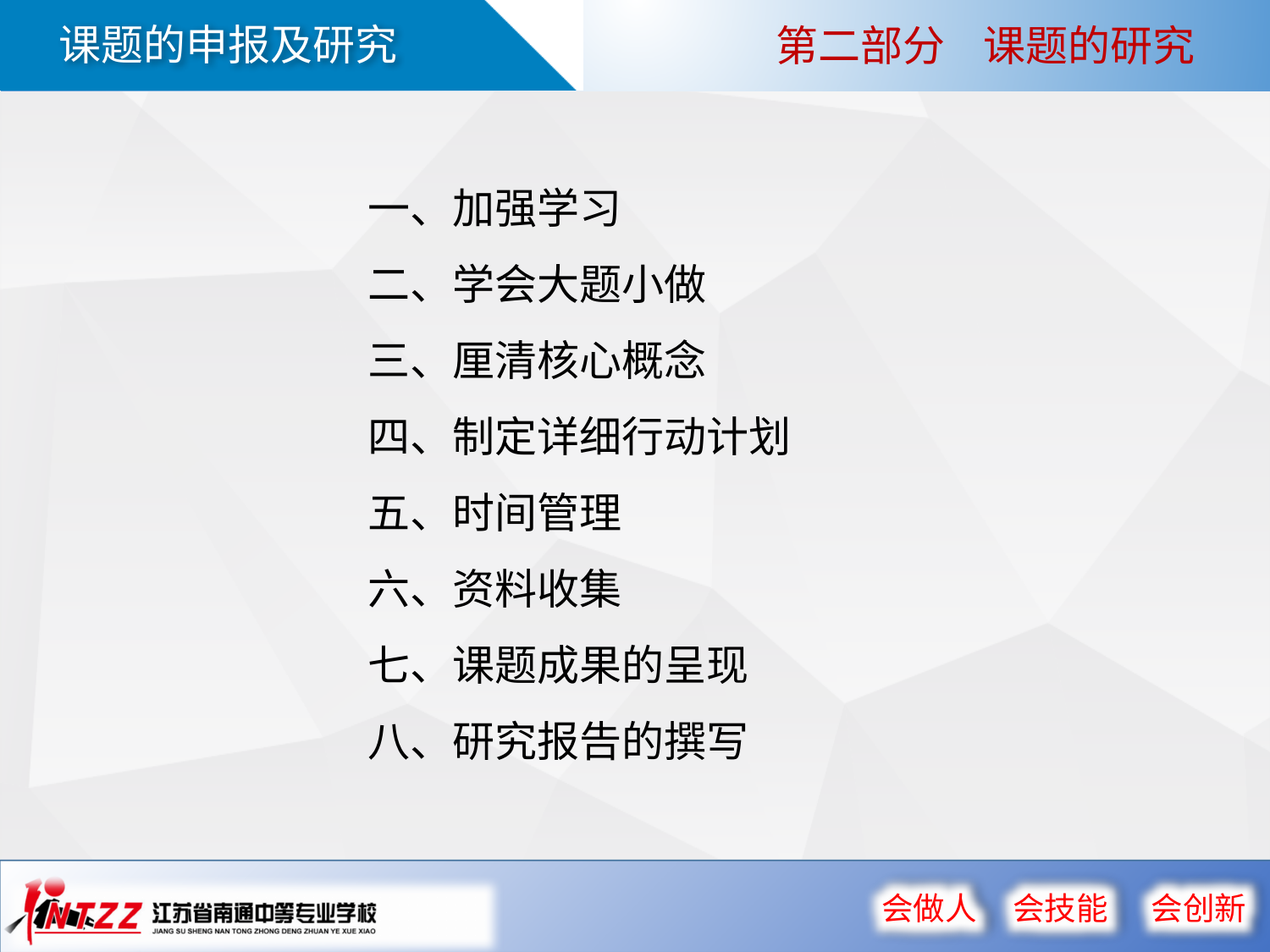

第二部分    课题的研究
一、加强学习
二、学会大题小做
三、厘清核心概念
四、制定详细行动计划
五、时间管理
六、资料收集
七、课题成果的呈现
八、研究报告的撰写